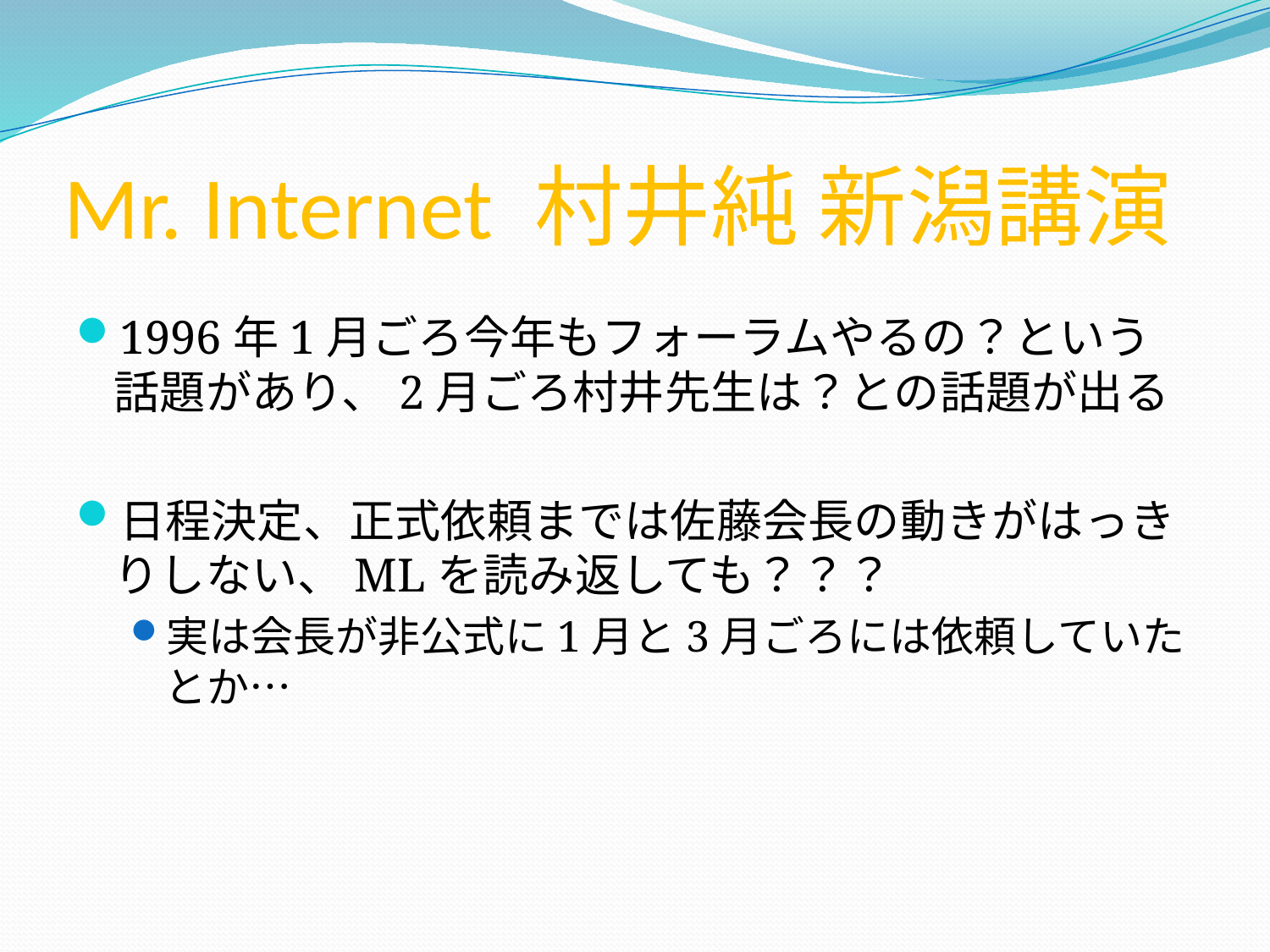

# Mr. Internet 村井純 新潟講演
1996年1月ごろ今年もフォーラムやるの？という話題があり、2月ごろ村井先生は？との話題が出る

日程決定、正式依頼までは佐藤会長の動きがはっきりしない、MLを読み返しても？？？
実は会長が非公式に1月と3月ごろには依頼していたとか…